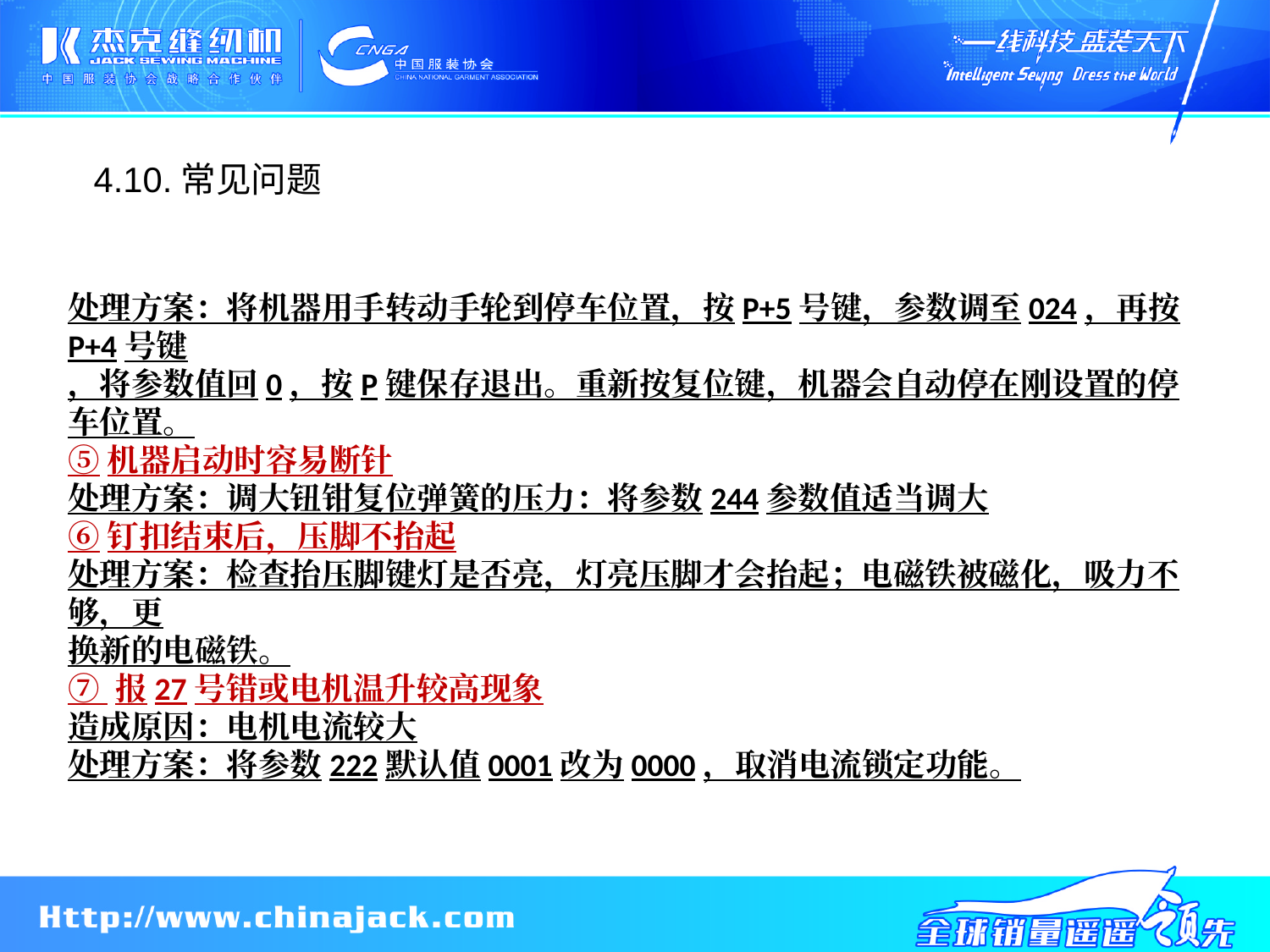

4.10.常见问题
处理方案：将机器用手转动手轮到停车位置，按P+5号键，参数调至024，再按P+4号键
，将参数值回0，按P键保存退出。重新按复位键，机器会自动停在刚设置的停车位置。
⑤机器启动时容易断针
处理方案：调大钮钳复位弹簧的压力：将参数244参数值适当调大
⑥钉扣结束后，压脚不抬起
处理方案：检查抬压脚键灯是否亮，灯亮压脚才会抬起；电磁铁被磁化，吸力不够，更
换新的电磁铁。
⑦ 报27号错或电机温升较高现象
造成原因：电机电流较大
处理方案：将参数222默认值0001改为0000，取消电流锁定功能。